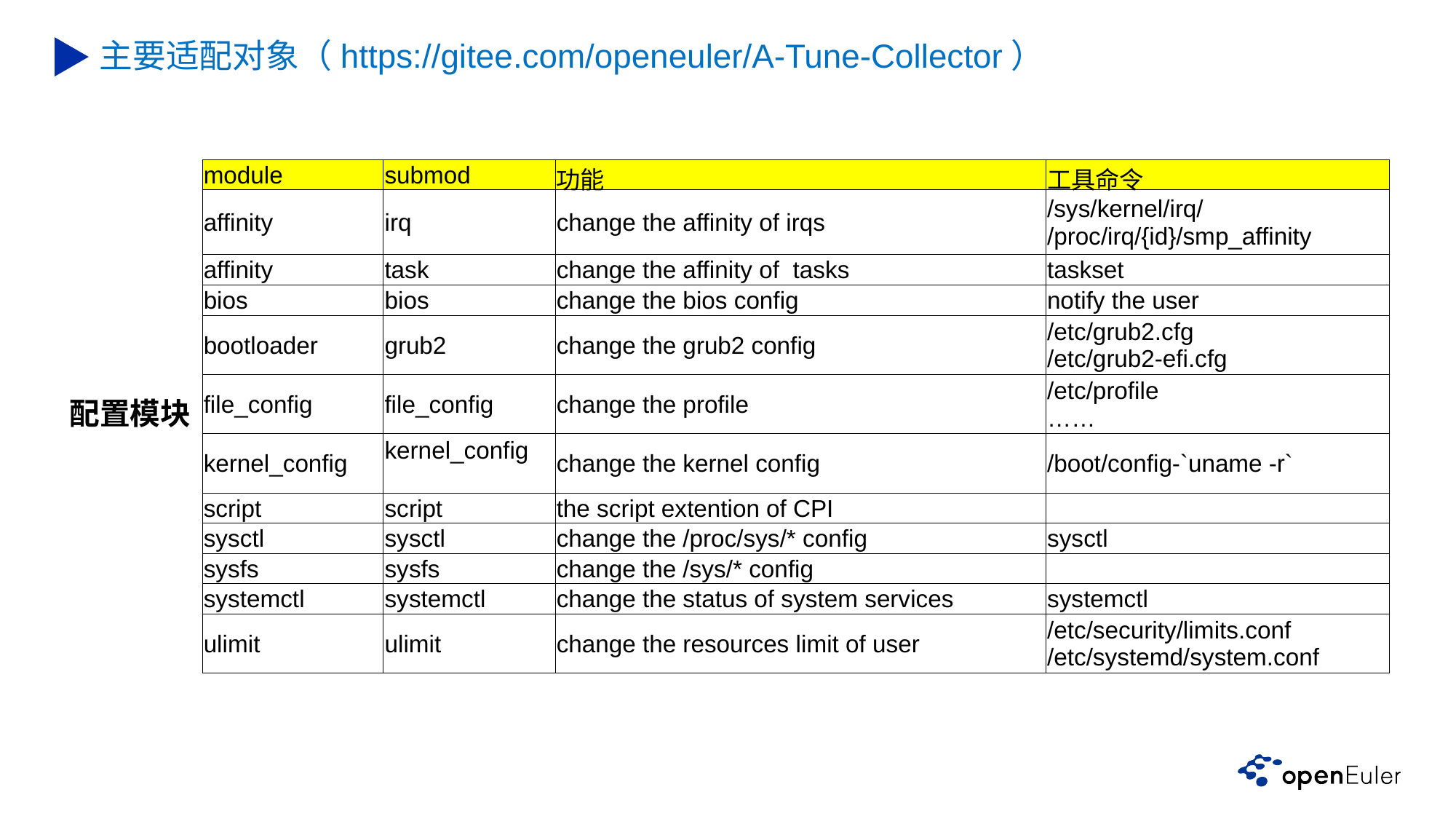

主要适配对象（https://gitee.com/openeuler/A-Tune-Collector）
| module | submod | 功能 | 工具命令 |
| --- | --- | --- | --- |
| affinity | irq | change the affinity of irqs | /sys/kernel/irq/ /proc/irq/{id}/smp\_affinity |
| affinity | task | change the affinity of tasks | taskset |
| bios | bios | change the bios config | notify the user |
| bootloader | grub2 | change the grub2 config | /etc/grub2.cfg /etc/grub2-efi.cfg |
| file\_config | file\_config | change the profile | /etc/profile …… |
| kernel\_config | kernel\_config | change the kernel config | /boot/config-`uname -r` |
| script | script | the script extention of CPI |  |
| sysctl | sysctl | change the /proc/sys/\* config | sysctl |
| sysfs | sysfs | change the /sys/\* config |  |
| systemctl | systemctl | change the status of system services | systemctl |
| ulimit | ulimit | change the resources limit of user | /etc/security/limits.conf /etc/systemd/system.conf |
配置模块